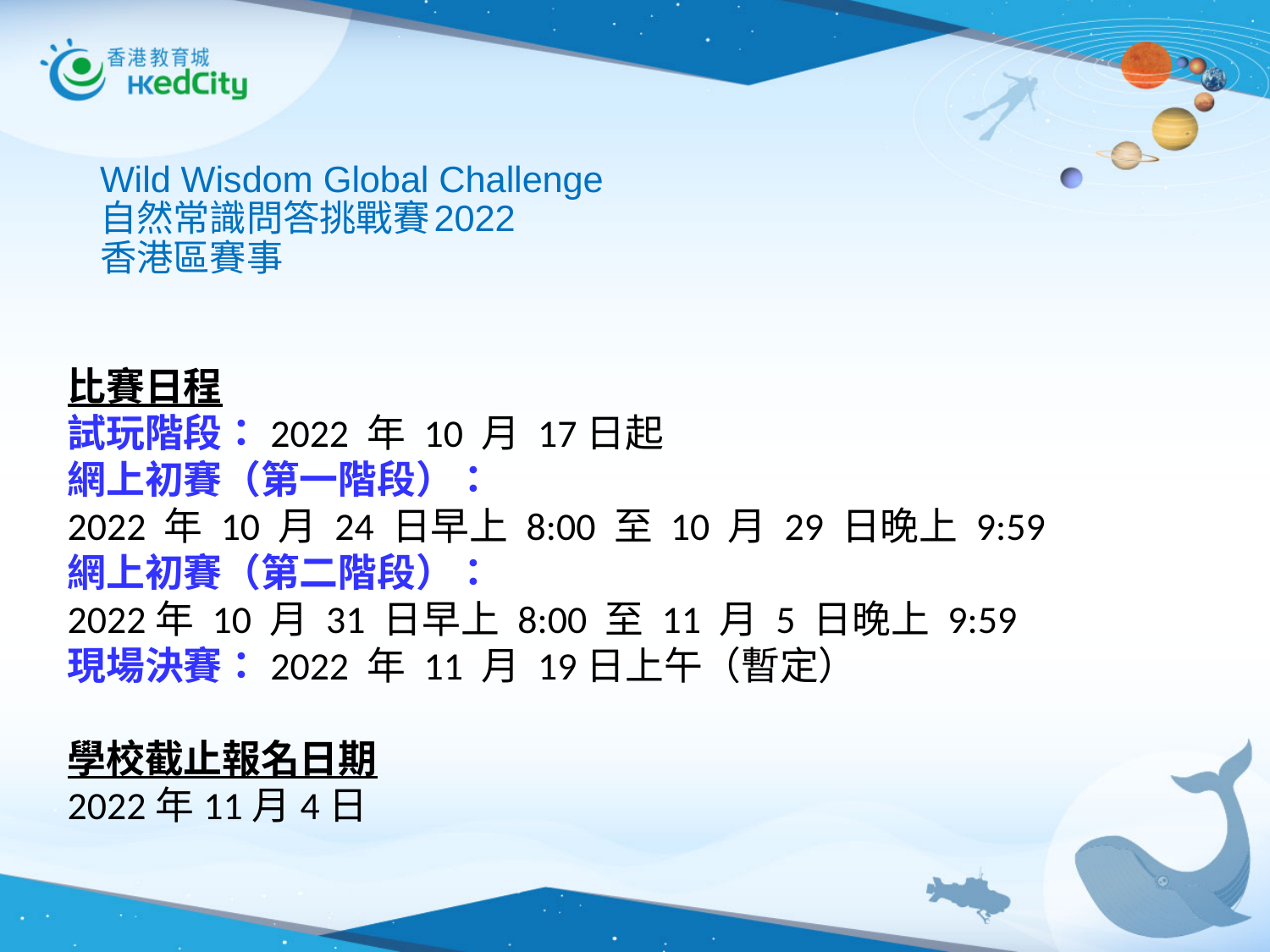

# Wild Wisdom Global Challenge 自然常識問答挑戰賽2022 香港區賽事
比賽日程
試玩階段：2022 年 10 月 17日起
網上初賽（第一階段）：
2022 年 10 月 24 日早上 8:00 至 10 月 29 日晚上 9:59
網上初賽（第二階段）：
2022年 10 月 31 日早上 8:00 至 11 月 5 日晚上 9:59
現場決賽：2022 年 11 月 19日上午（暫定）
學校截止報名日期
2022年11月4日